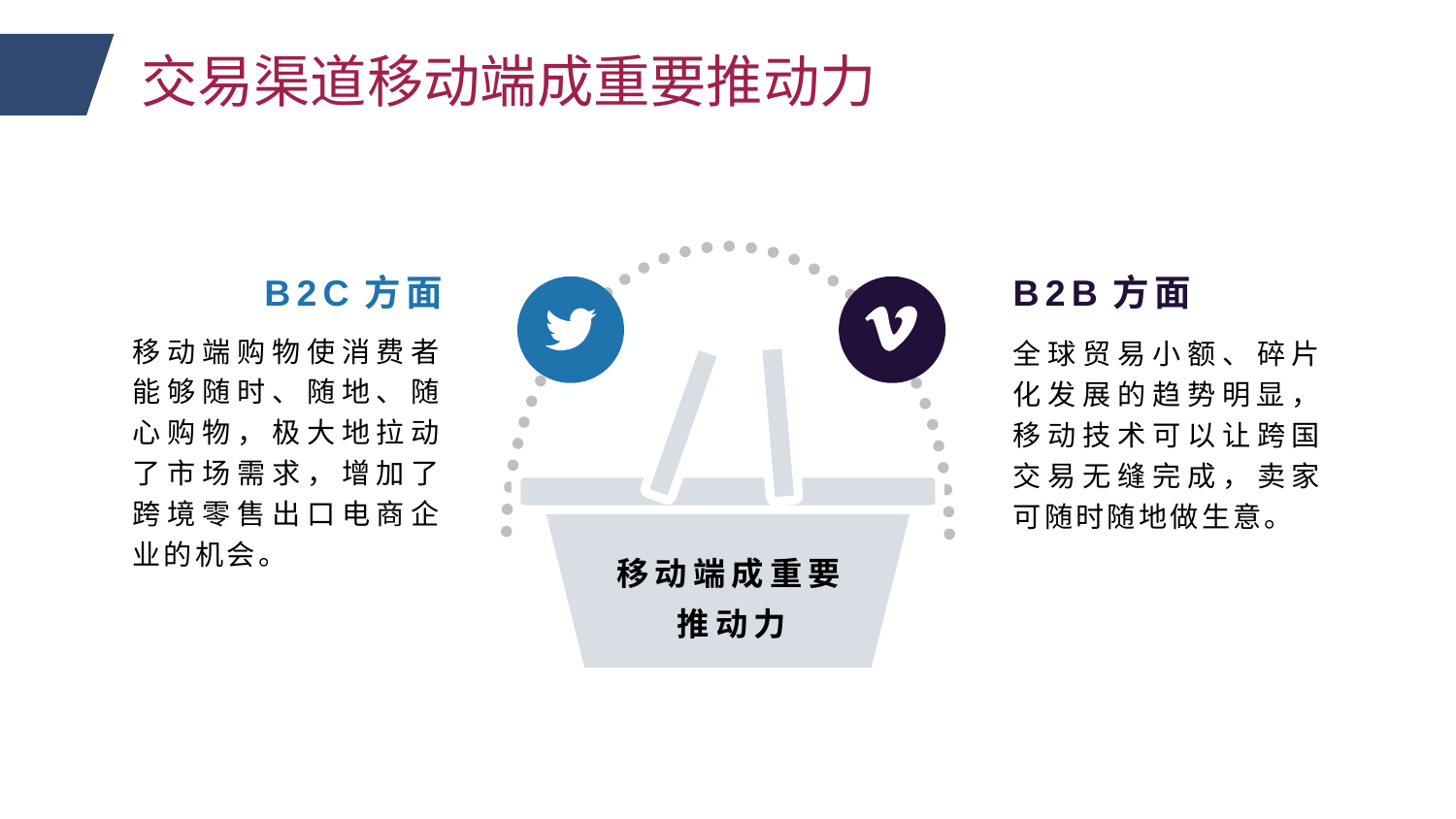

交易渠道移动端成重要推动力

B2C方面
B2B方面

全球贸易小额、碎片化发展的趋势明显，移动技术可以让跨国交易无缝完成，卖家可随时随地做生意。
移动端购物使消费者能够随时、随地、随心购物，极大地拉动了市场需求，增加了跨境零售出口电商企业的机会。

移动端成重要推动力